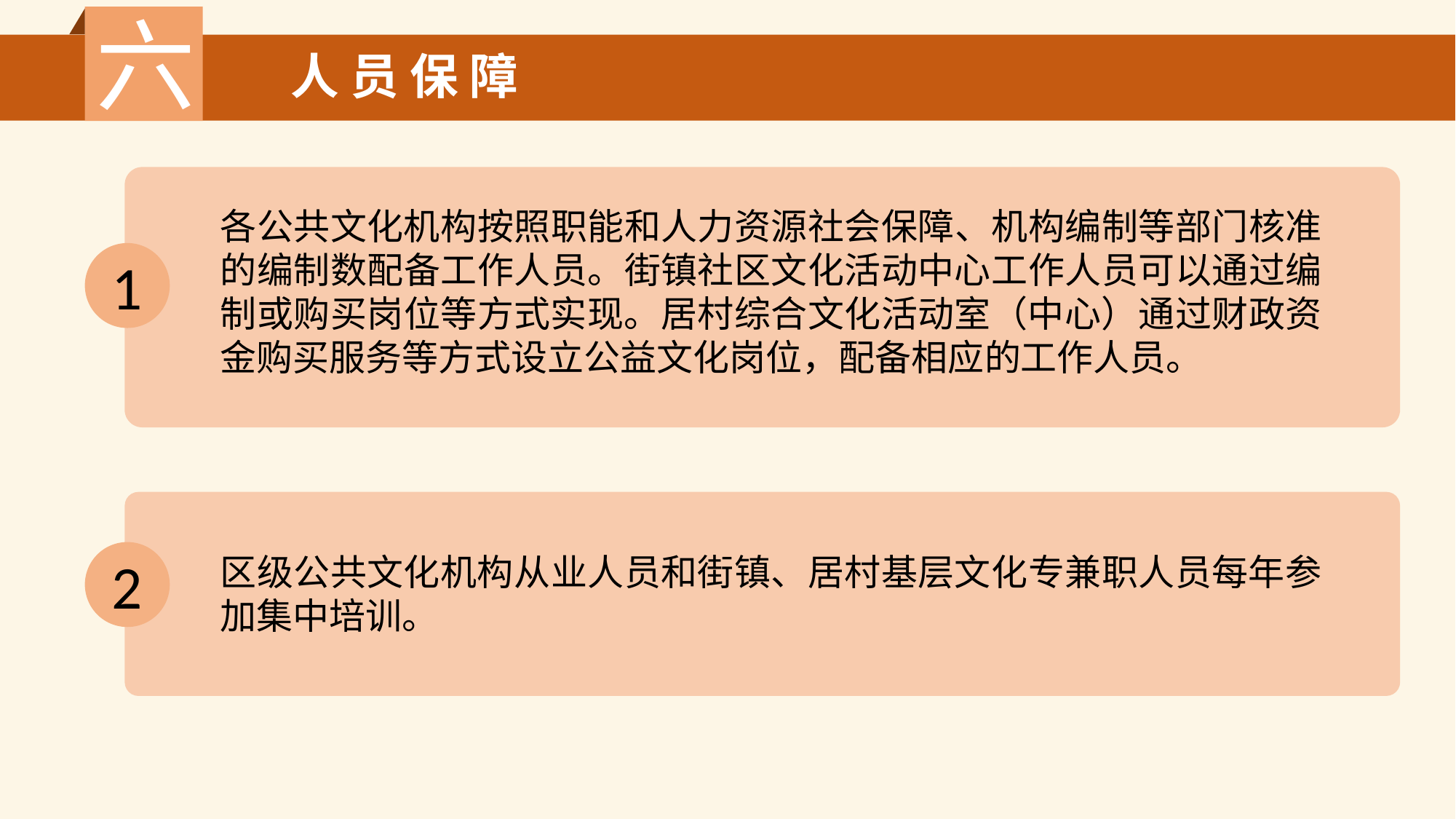

六

人 员 保 障

各公共文化机构按照职能和人力资源社会保障、机构编制等部门核准的编制数配备工作人员。街镇社区文化活动中心工作人员可以通过编制或购买岗位等方式实现。居村综合文化活动室（中心）通过财政资金购买服务等方式设立公益文化岗位，配备相应的工作人员。
1

2
区级公共文化机构从业人员和街镇、居村基层文化专兼职人员每年参加集中培训。